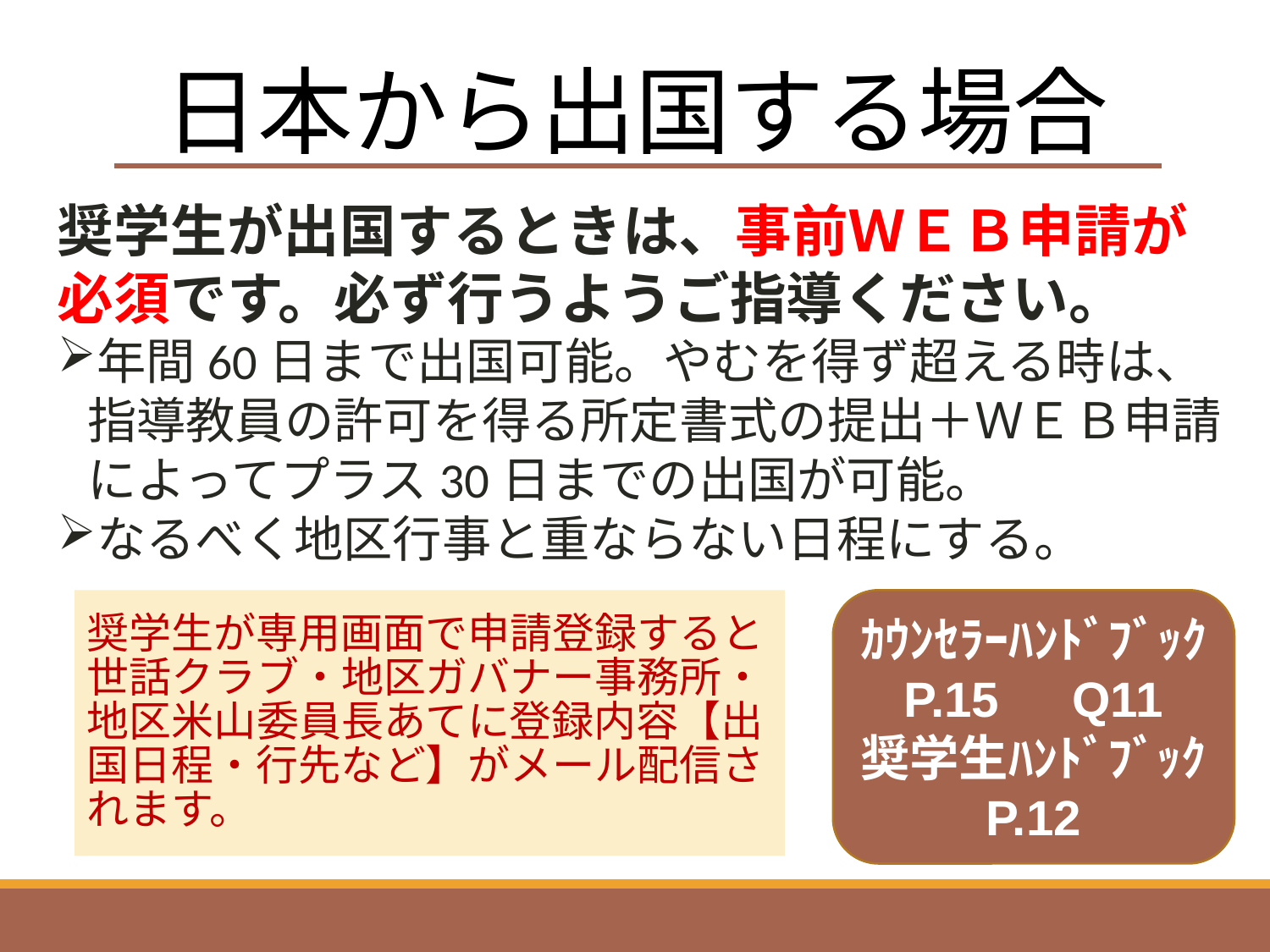

# 日本から出国する場合
奨学生が出国するときは、事前ＷＥＢ申請が必須です。必ず行うようご指導ください。
年間60日まで出国可能。やむを得ず超える時は、指導教員の許可を得る所定書式の提出＋ＷＥＢ申請によってプラス30日までの出国が可能。
なるべく地区行事と重ならない日程にする。
奨学生が専用画面で申請登録すると世話クラブ・地区ガバナー事務所・地区米山委員長あてに登録内容【出国日程・行先など】がメール配信されます。
ｶｳﾝｾﾗｰﾊﾝﾄﾞﾌﾞｯｸ
P.15　Q11
奨学生ﾊﾝﾄﾞﾌﾞｯｸ
P.12